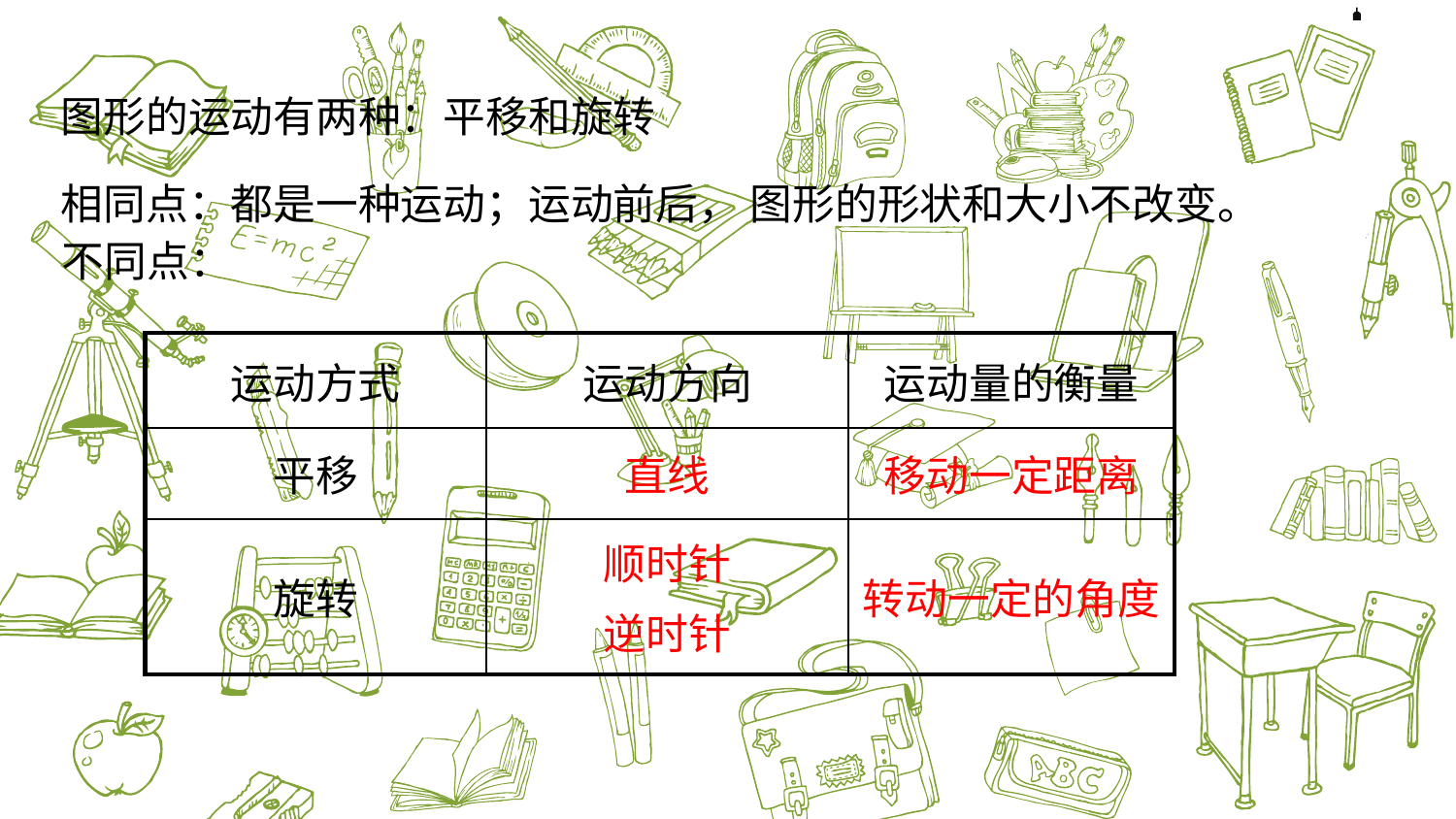

图形的运动有两种：平移和旋转
相同点：都是一种运动；运动前后， 图形的形状和大小不改变。
不同点：
| 运动方式 | 运动方向 | 运动量的衡量 |
| --- | --- | --- |
| 平移 | 直线 | 移动一定距离 |
| 旋转 | 顺时针 逆时针 | 转动一定的角度 |